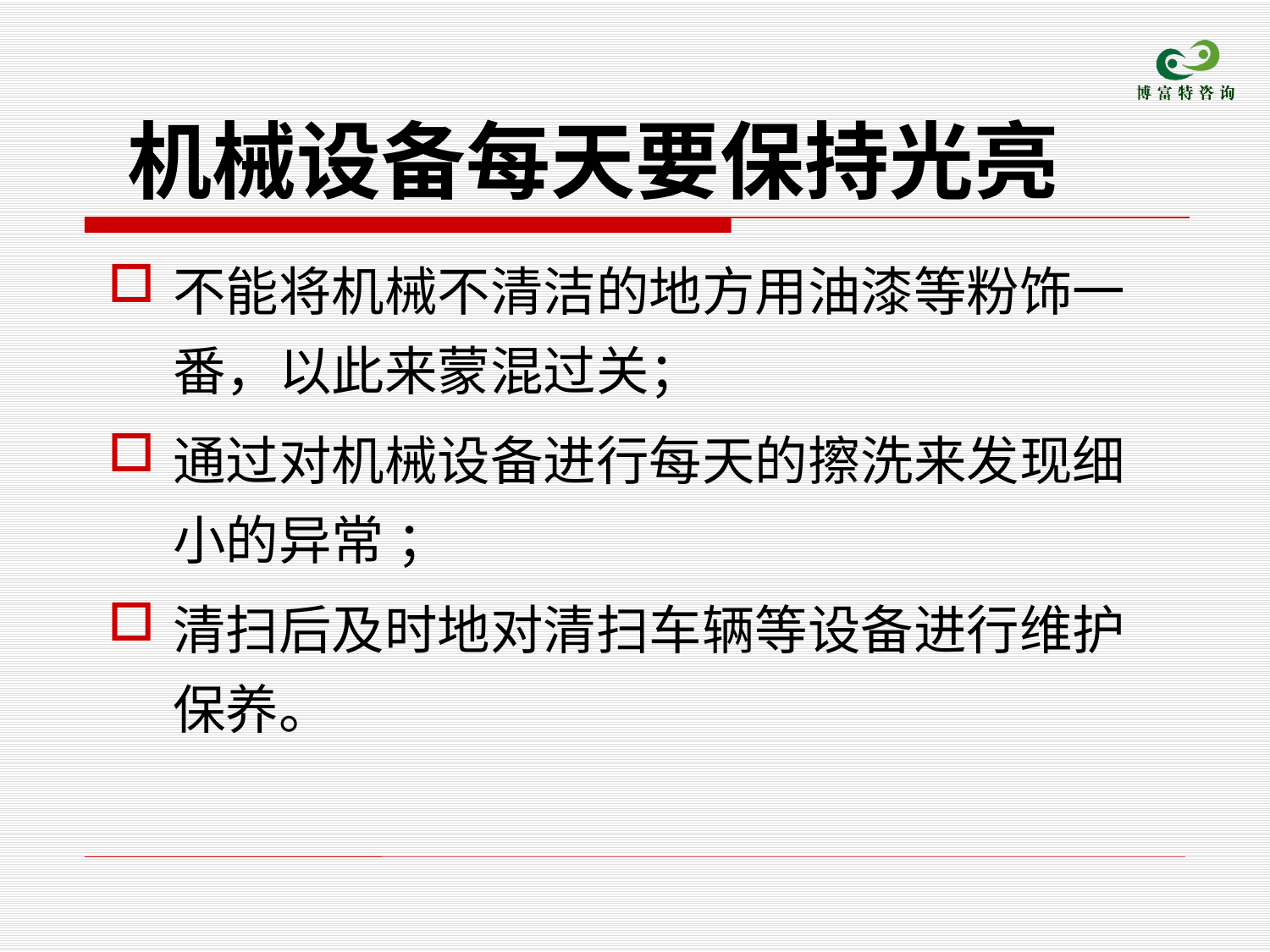

机械设备每天要保持光亮
不能将机械不清洁的地方用油漆等粉饰一番，以此来蒙混过关；
通过对机械设备进行每天的擦洗来发现细小的异常 ；
清扫后及时地对清扫车辆等设备进行维护保养。
202